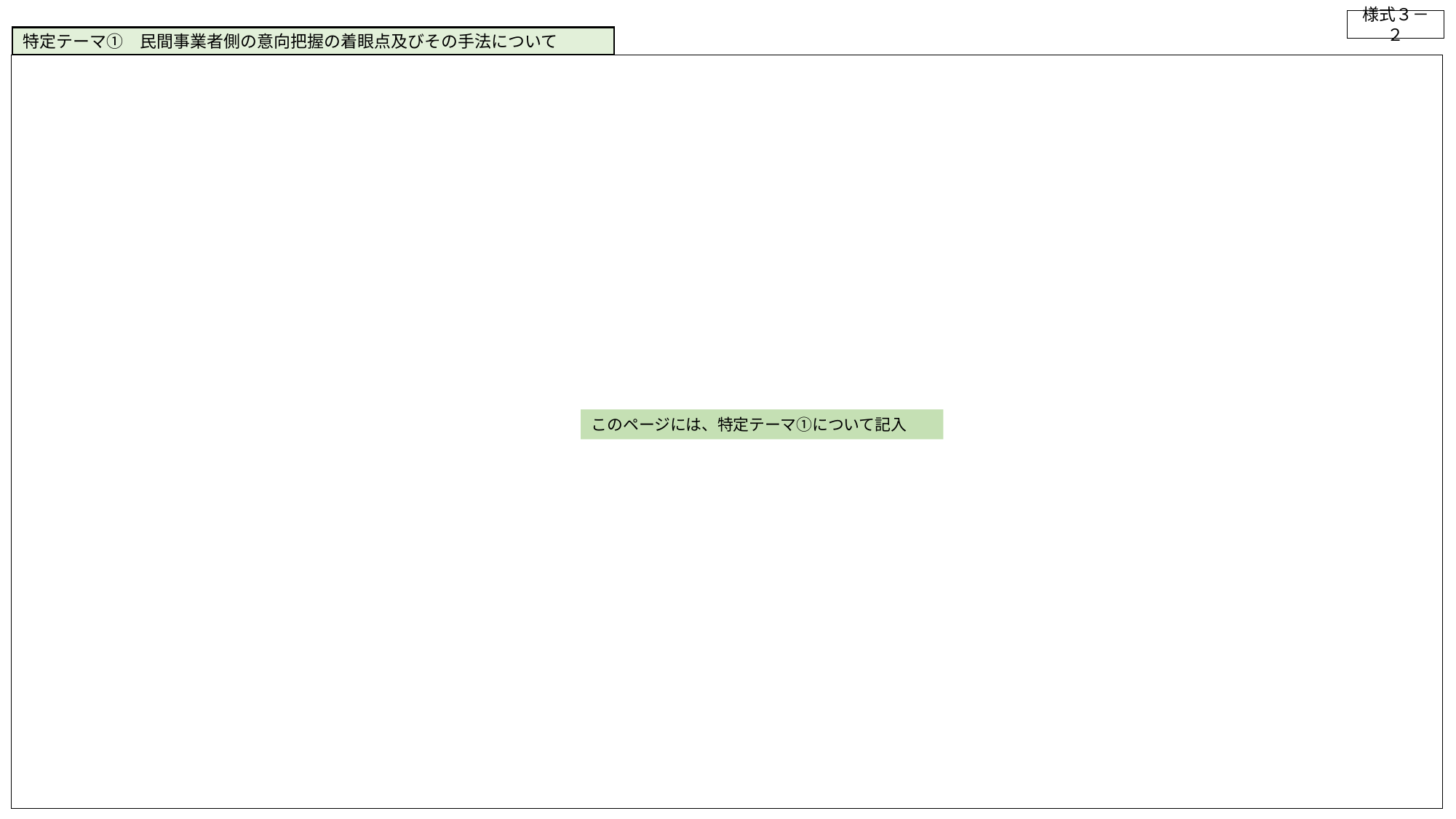

様式３－２
特定テーマ①　民間事業者側の意向把握の着眼点及びその手法について

このページには、特定テーマ①について記入